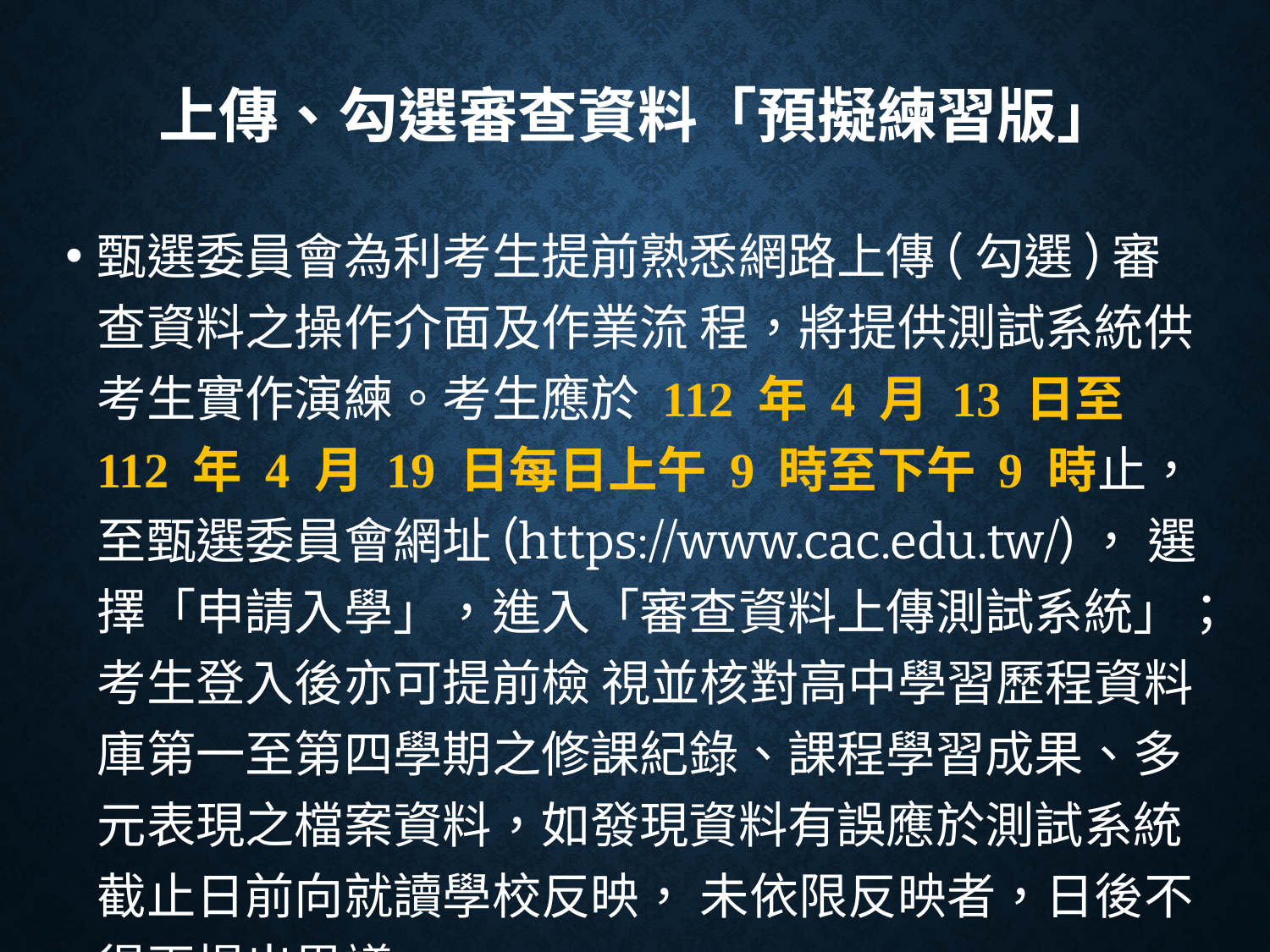

# 上傳、勾選審查資料「預擬練習版」
甄選委員會為利考生提前熟悉網路上傳(勾選)審查資料之操作介面及作業流 程，將提供測試系統供考生實作演練。考生應於 112 年 4 月 13 日至 112 年 4 月 19 日每日上午 9 時至下午 9 時止，至甄選委員會網址(https://www.cac.edu.tw/)， 選擇「申請入學」，進入「審查資料上傳測試系統」；考生登入後亦可提前檢 視並核對高中學習歷程資料庫第一至第四學期之修課紀錄、課程學習成果、多 元表現之檔案資料，如發現資料有誤應於測試系統截止日前向就讀學校反映， 未依限反映者，日後不得再提出異議。